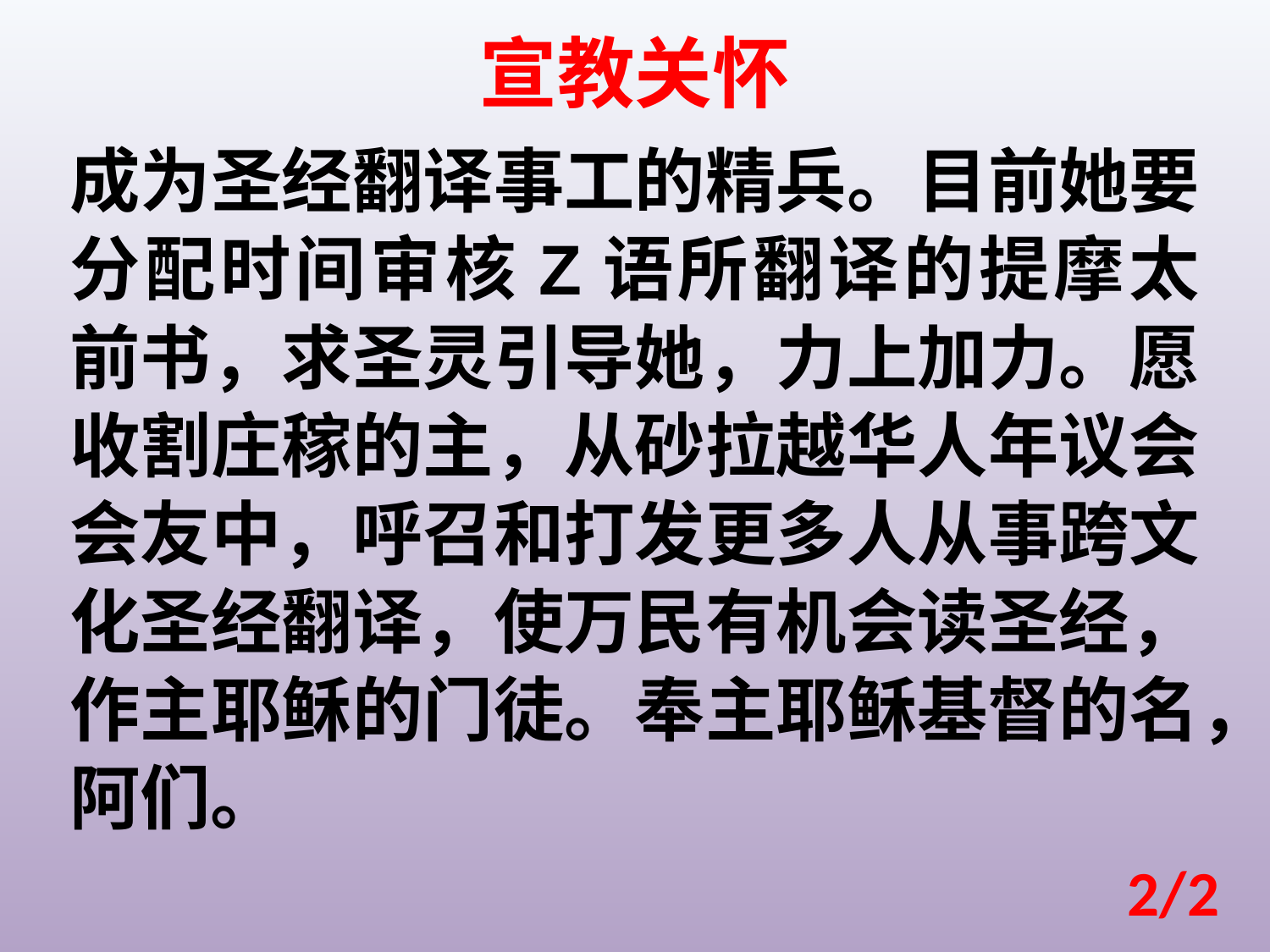

宣教关怀
成为圣经翻译事工的精兵。目前她要分配时间审核Z语所翻译的提摩太前书，求圣灵引导她，力上加力。愿收割庄稼的主，从砂拉越华人年议会会友中，呼召和打发更多人从事跨文化圣经翻译，使万民有机会读圣经，作主耶稣的门徒。奉主耶稣基督的名，阿们。
2/2